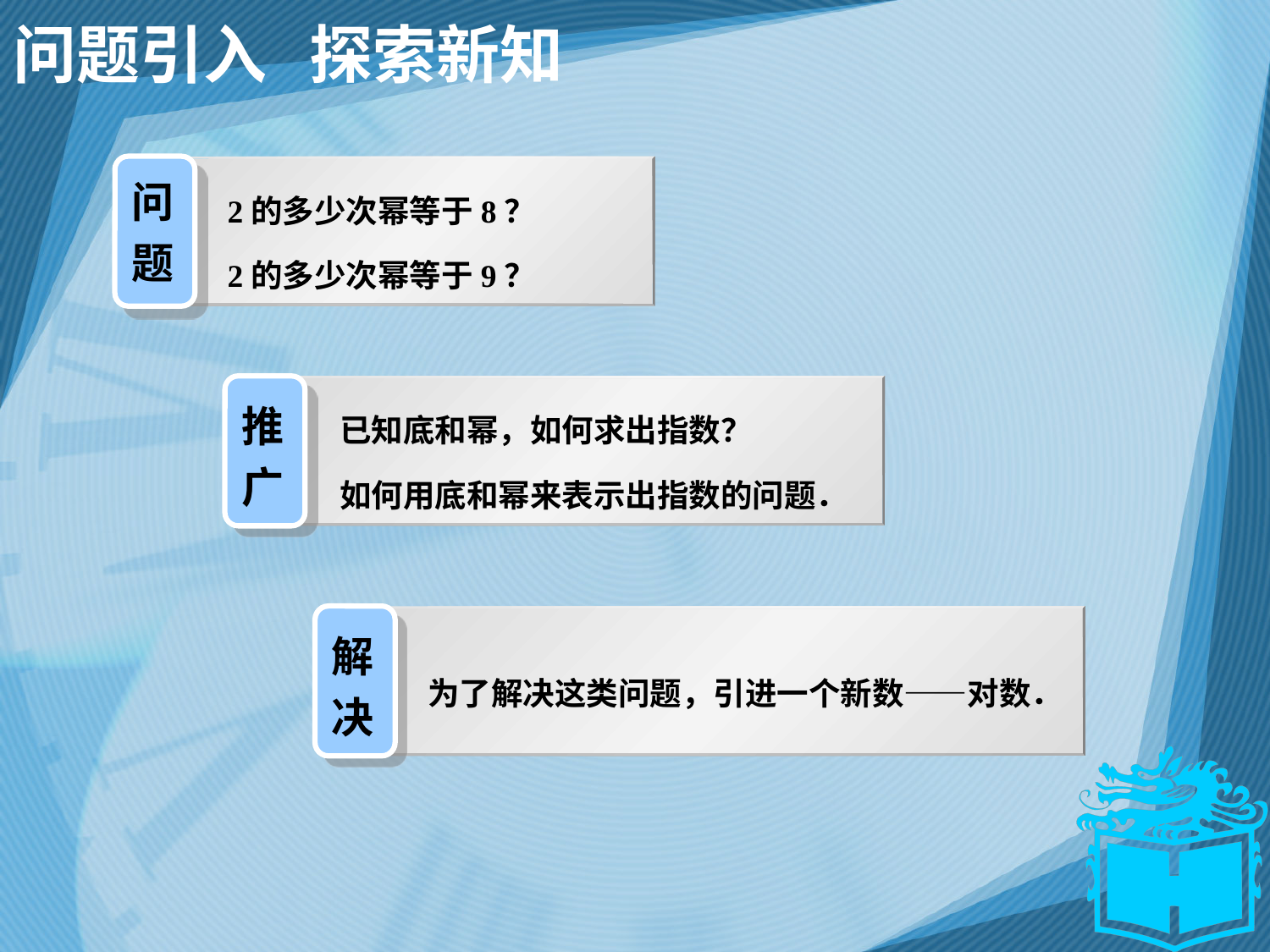

# 问题引入   探索新知

问
题

2的多少次幂等于8？
2的多少次幂等于9？
推
广

  已知底和幂，如何求出指数？
  如何用底和幂来表示出指数的问题．
解
决

为了解决这类问题，引进一个新数——对数．